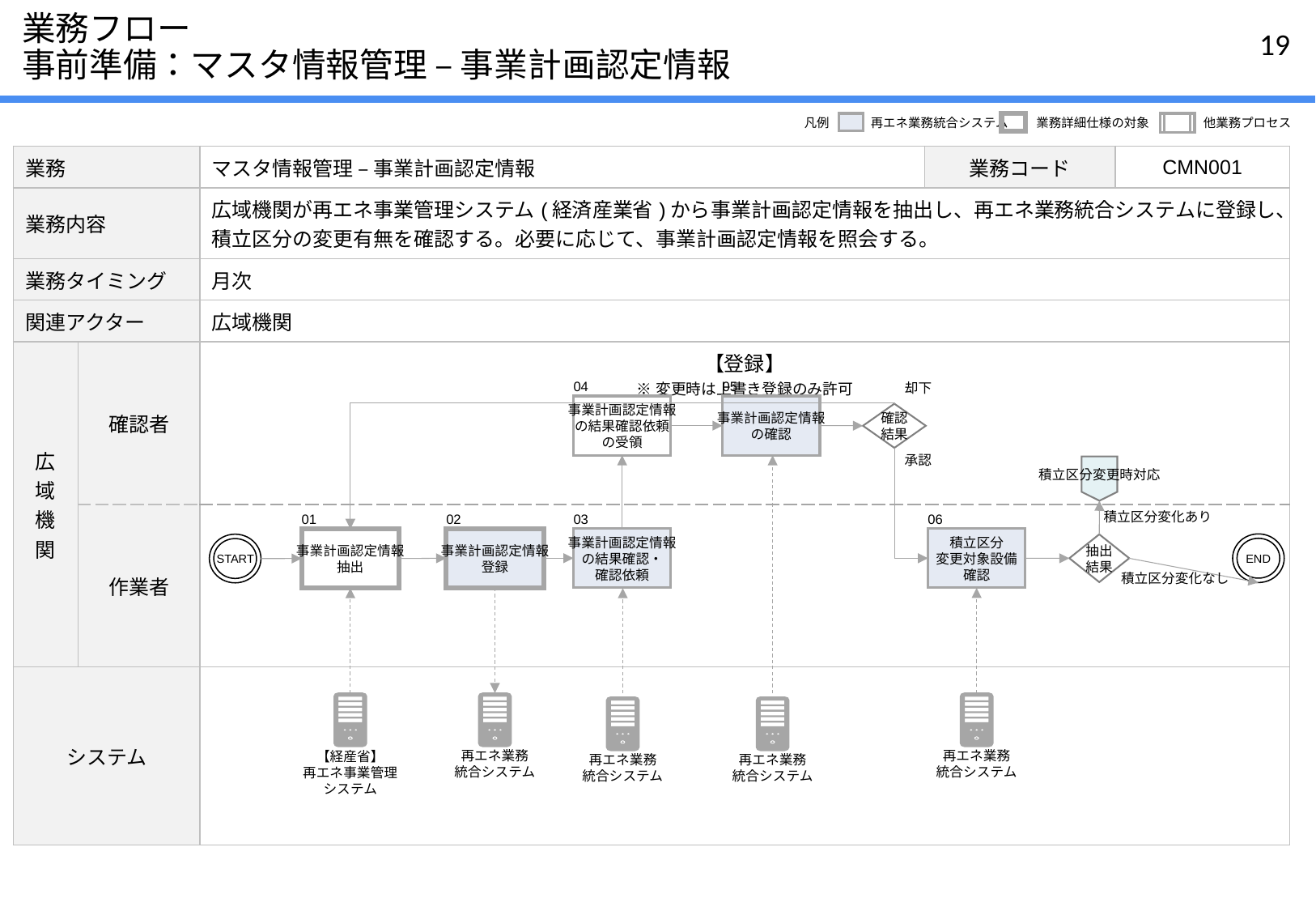

# 業務フロー 事前準備：マスタ情報管理 – 事業計画認定情報
凡例
再エネ業務統合システム
業務詳細仕様の対象
他業務プロセス

| 業務 |  | マスタ情報管理 – 事業計画認定情報 | 業務コード | CMN001 |
| --- | --- | --- | --- | --- |
| 業務内容 |  | 広域機関が再エネ事業管理システム(経済産業省)から事業計画認定情報を抽出し、再エネ業務統合システムに登録し、積立区分の変更有無を確認する。必要に応じて、事業計画認定情報を照会する。 |  |  |
| 業務タイミング |  | 月次 |  |  |
| 関連アクター |  | 広域機関 |  |  |
| 広域機関 | 確認者 | 【登録】 ※変更時は上書き登録のみ許可 |  |  |
|  | 作業者 |  |  |  |
| システム |  |  |  |  |
却下
04
事業計画認定情報
の結果確認依頼
の受領
05
事業計画認定情報
の確認
確認
結果
承認
積立区分変更時対応
積立区分変化あり
02
事業計画認定情報
登録
03
事業計画認定情報
の結果確認・
確認依頼
06
積立区分
変更対象設備
確認
01
事業計画認定情報
抽出
END
START
抽出
結果
積立区分変化なし

再エネ業務
統合システム
再エネ業務
統合システム
【経産省】
再エネ事業管理
システム

再エネ業務
統合システム
再エネ業務
統合システム